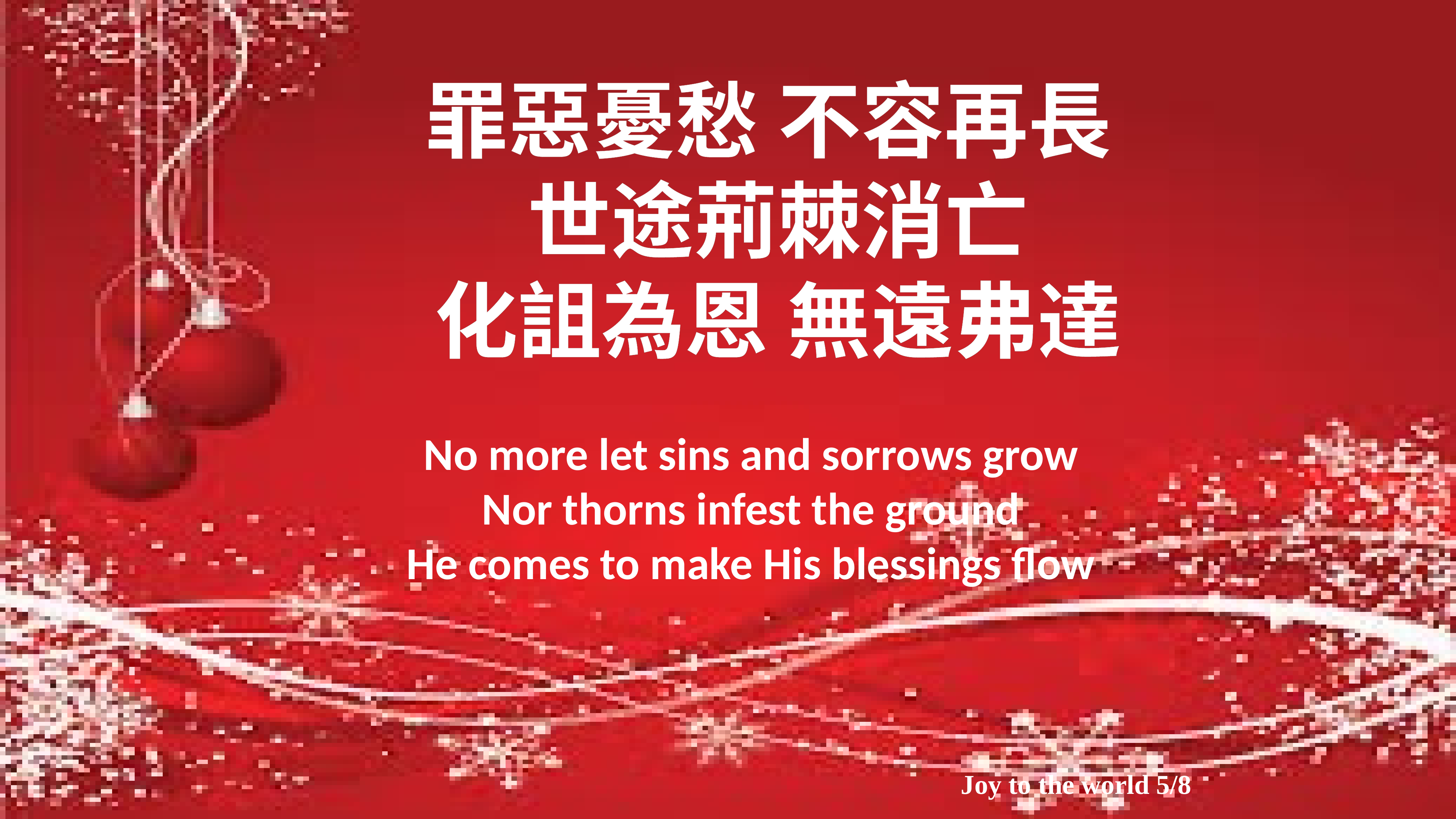

罪惡憂愁 不容再長
世途荊棘消亡
化詛為恩 無遠弗達
No more let sins and sorrows grow
Nor thorns infest the ground
He comes to make His blessings flow
Joy to the world 5/8